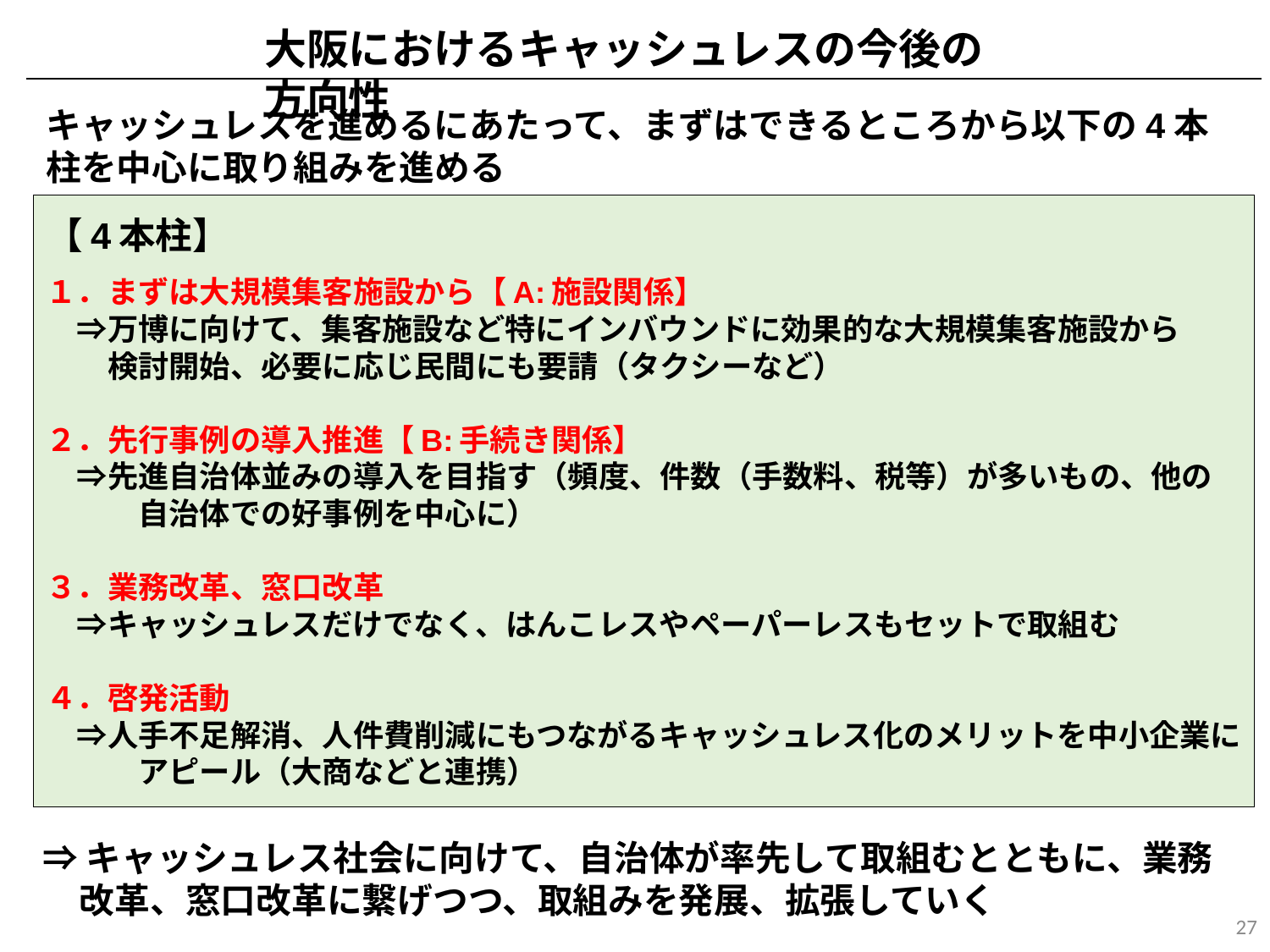

大阪におけるキャッシュレスの今後の方向性
キャッシュレスを進めるにあたって、まずはできるところから以下の4本柱を中心に取り組みを進める
【4本柱】

１．まずは大規模集客施設から【A:施設関係】
　⇒万博に向けて、集客施設など特にインバウンドに効果的な大規模集客施設から
　　検討開始、必要に応じ民間にも要請（タクシーなど）

２．先行事例の導入推進【B:手続き関係】
　⇒先進自治体並みの導入を目指す（頻度、件数（手数料、税等）が多いもの、他の
　　　自治体での好事例を中心に）

３．業務改革、窓口改革
　⇒キャッシュレスだけでなく、はんこレスやペーパーレスもセットで取組む

４．啓発活動
　⇒人手不足解消、人件費削減にもつながるキャッシュレス化のメリットを中小企業に
　　　アピール（大商などと連携）
⇒キャッシュレス社会に向けて、自治体が率先して取組むとともに、業務改革、窓口改革に繋げつつ、取組みを発展、拡張していく
27